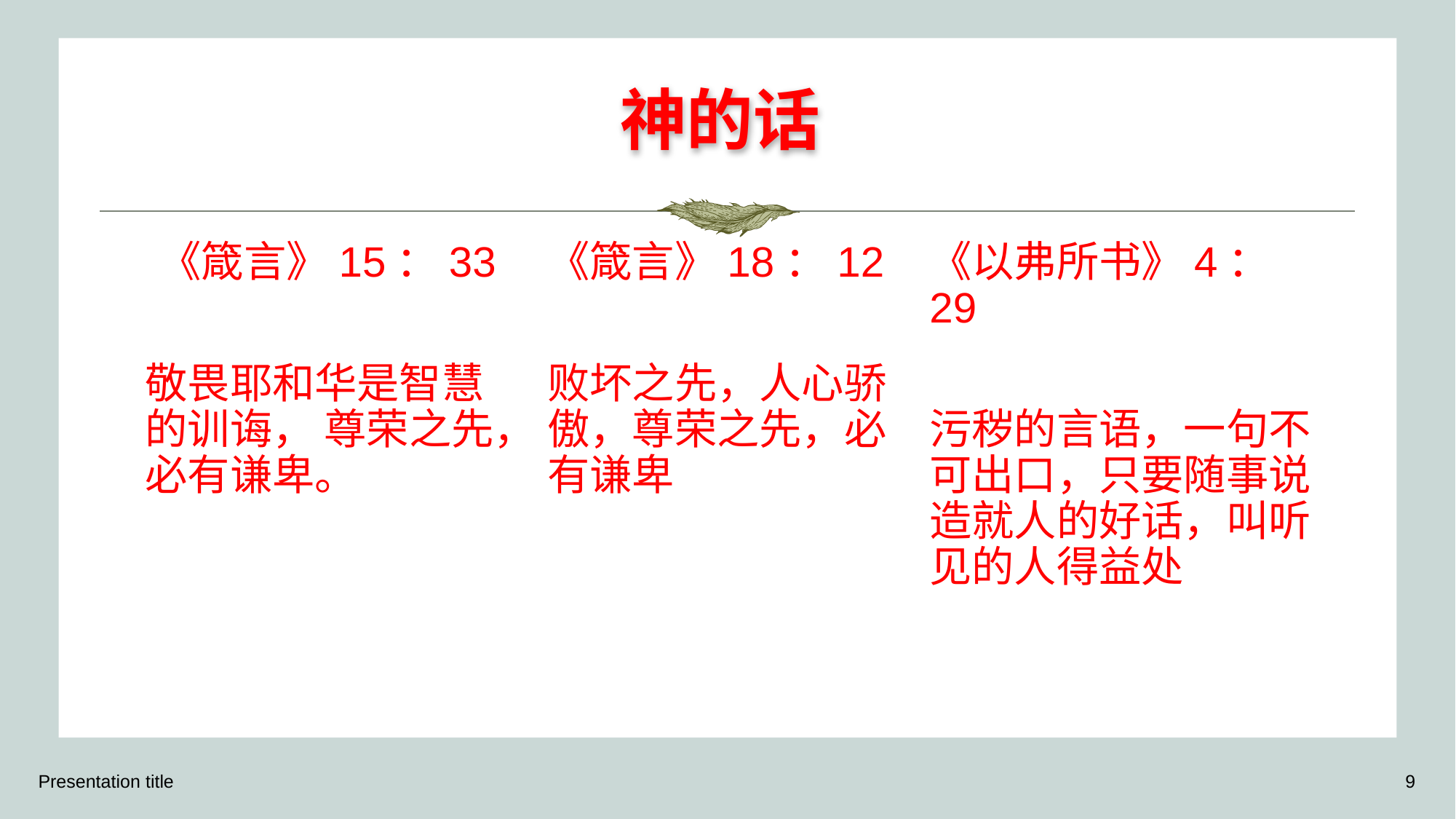

# 神的话
 《箴言》15：33

敬畏耶和华是智慧的训诲， 尊荣之先，必有谦卑。

《箴言》18：12

败坏之先，人心骄傲，尊荣之先，必有谦卑

《以弗所书》4：29

污秽的言语，一句不可出口，只要随事说造就人的好话，叫听见的人得益处

Presentation title
9